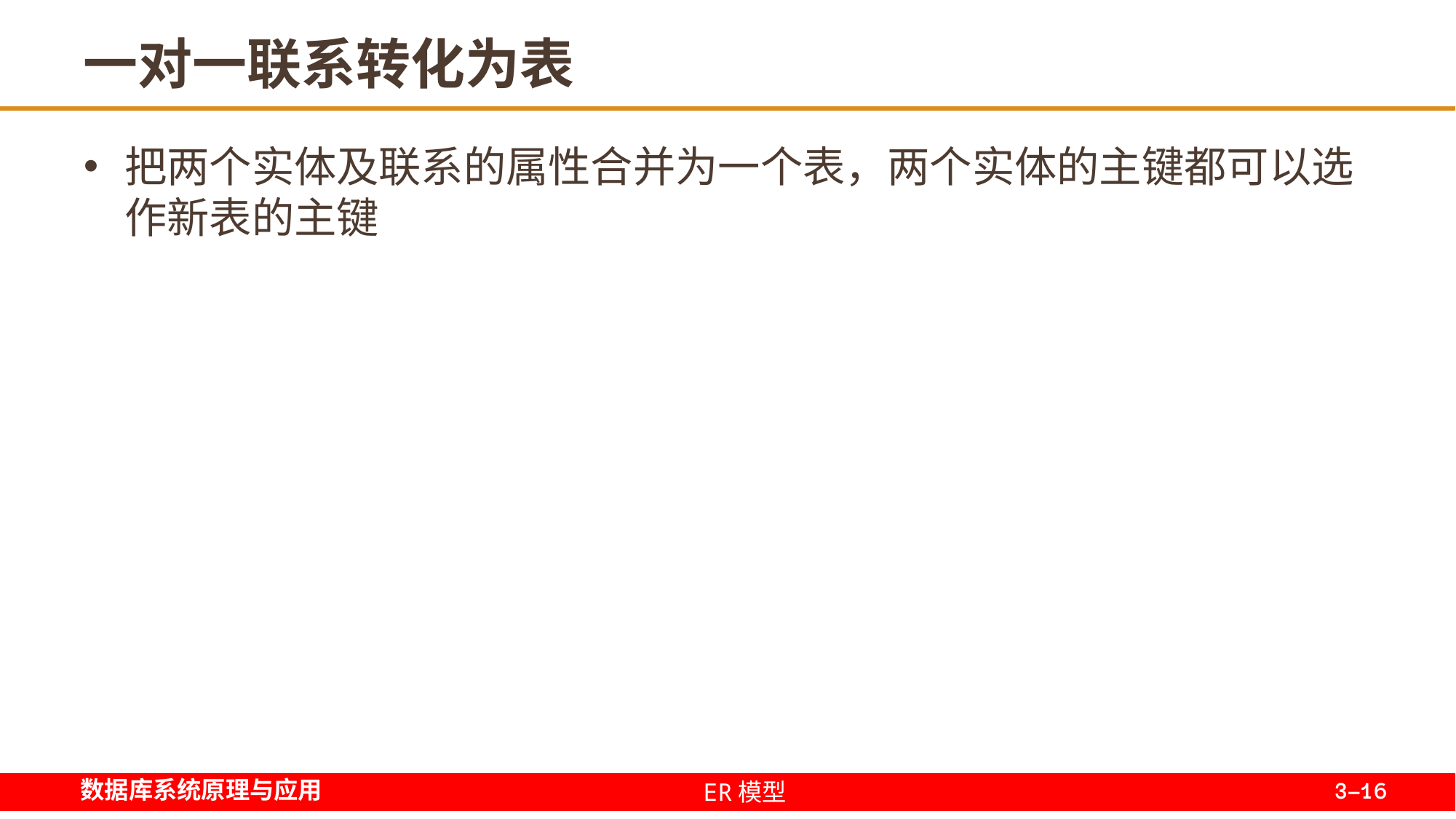

# 一对一联系转化为表
把两个实体及联系的属性合并为一个表，两个实体的主键都可以选作新表的主键